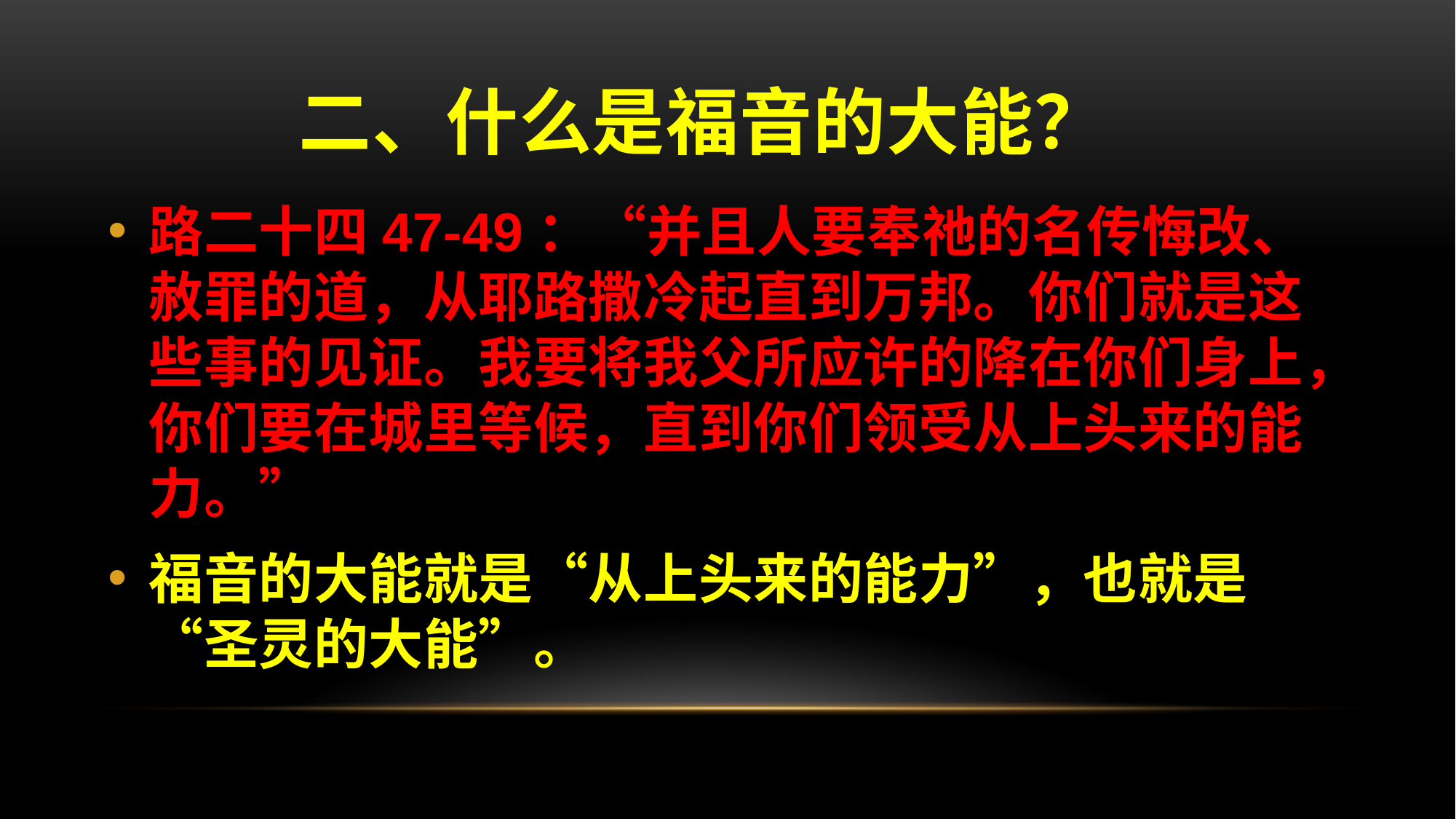

# 二、什么是福音的大能？
路二十四47-49：“并且人要奉祂的名传悔改、赦罪的道，从耶路撒冷起直到万邦。你们就是这些事的见证。我要将我父所应许的降在你们身上，你们要在城里等候，直到你们领受从上头来的能力。”
福音的大能就是“从上头来的能力”，也就是“圣灵的大能”。